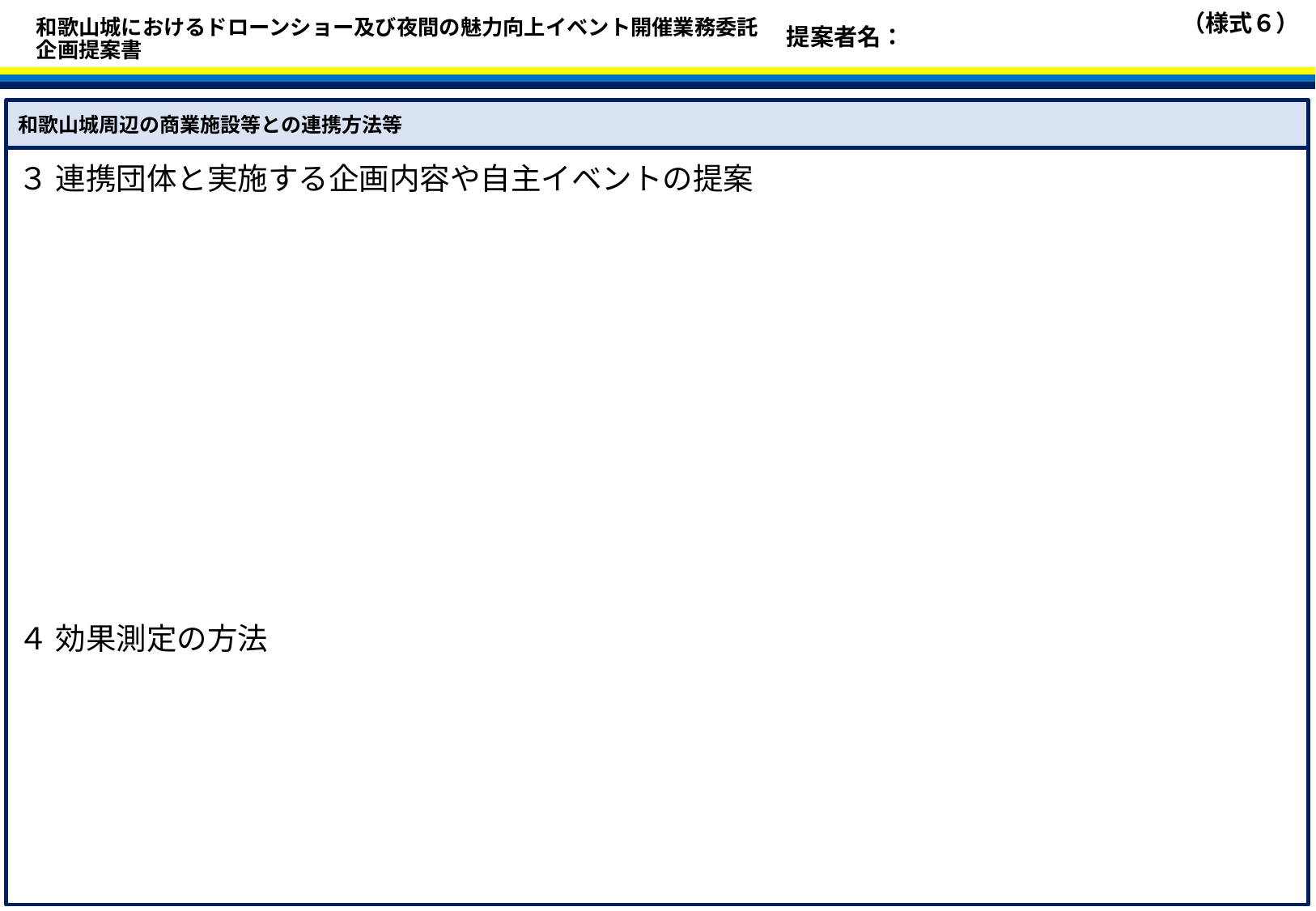

（様式６）
提案者名：
和歌山城におけるドローンショー及び夜間の魅力向上イベント開催業務委託
企画提案書
和歌山城周辺の商業施設等との連携方法等

３ 連携団体と実施する企画内容や自主イベントの提案
４ 効果測定の方法